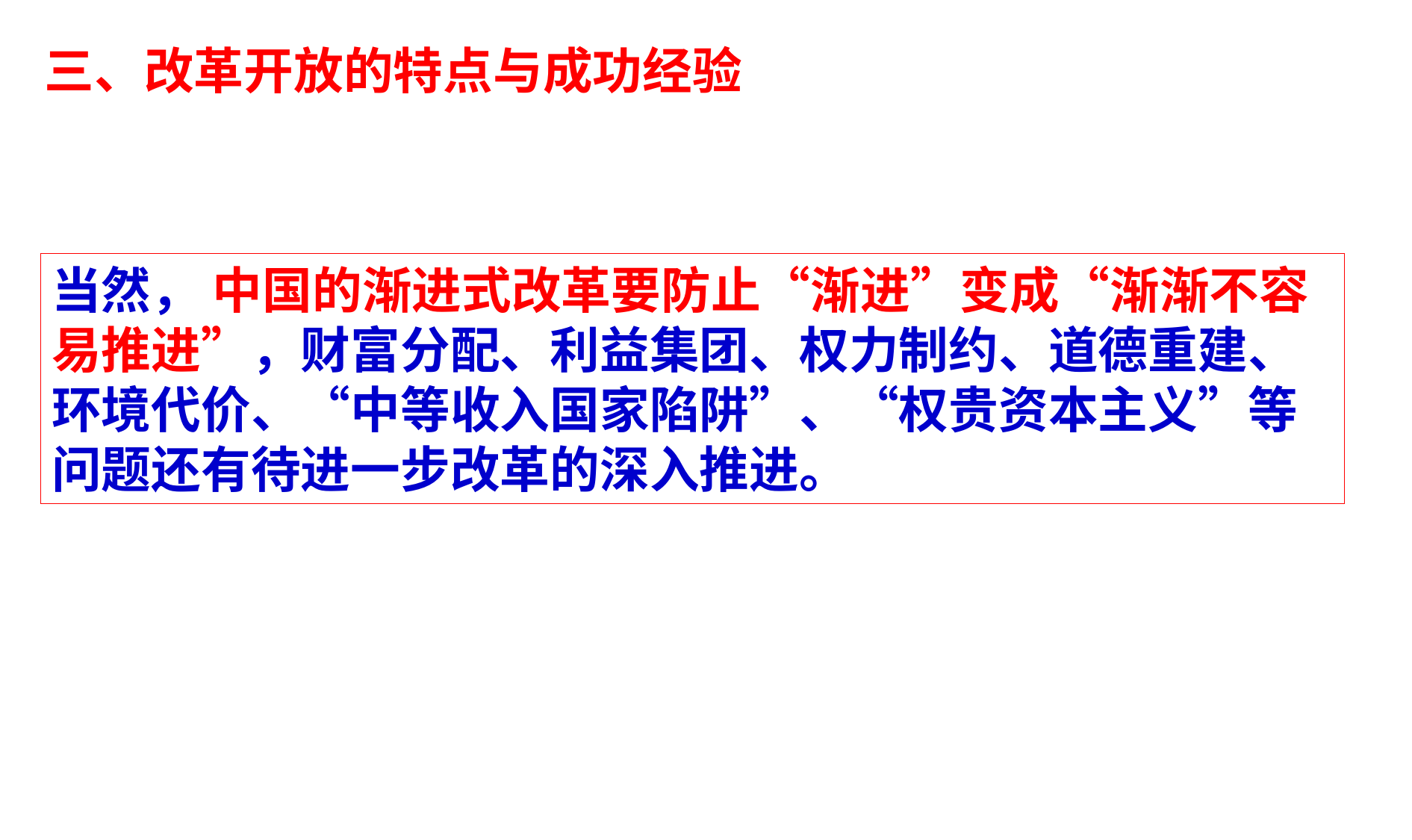

三、改革开放的特点与成功经验
当然， 中国的渐进式改革要防止“渐进”变成“渐渐不容易推进”，财富分配、利益集团、权力制约、道德重建、环境代价、“中等收入国家陷阱”、“权贵资本主义”等问题还有待进一步改革的深入推进。